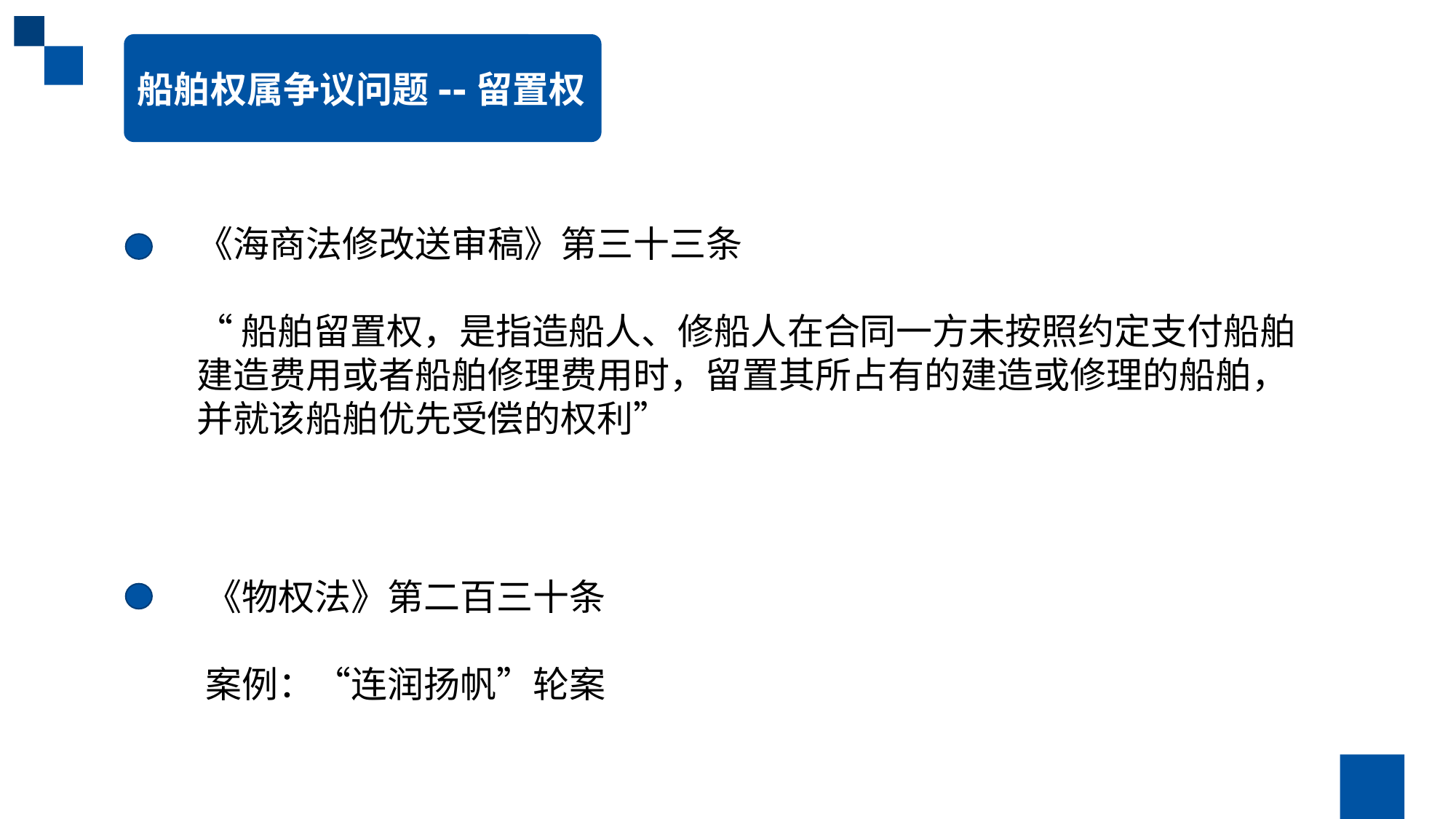

船舶权属争议问题--留置权
《海商法修改送审稿》第三十三条

“船舶留置权，是指造船人、修船人在合同一方未按照约定支付船舶建造费用或者船舶修理费用时，留置其所占有的建造或修理的船舶，并就该船舶优先受偿的权利”

  《物权法》第二百三十条

  案例：“连润扬帆”轮案